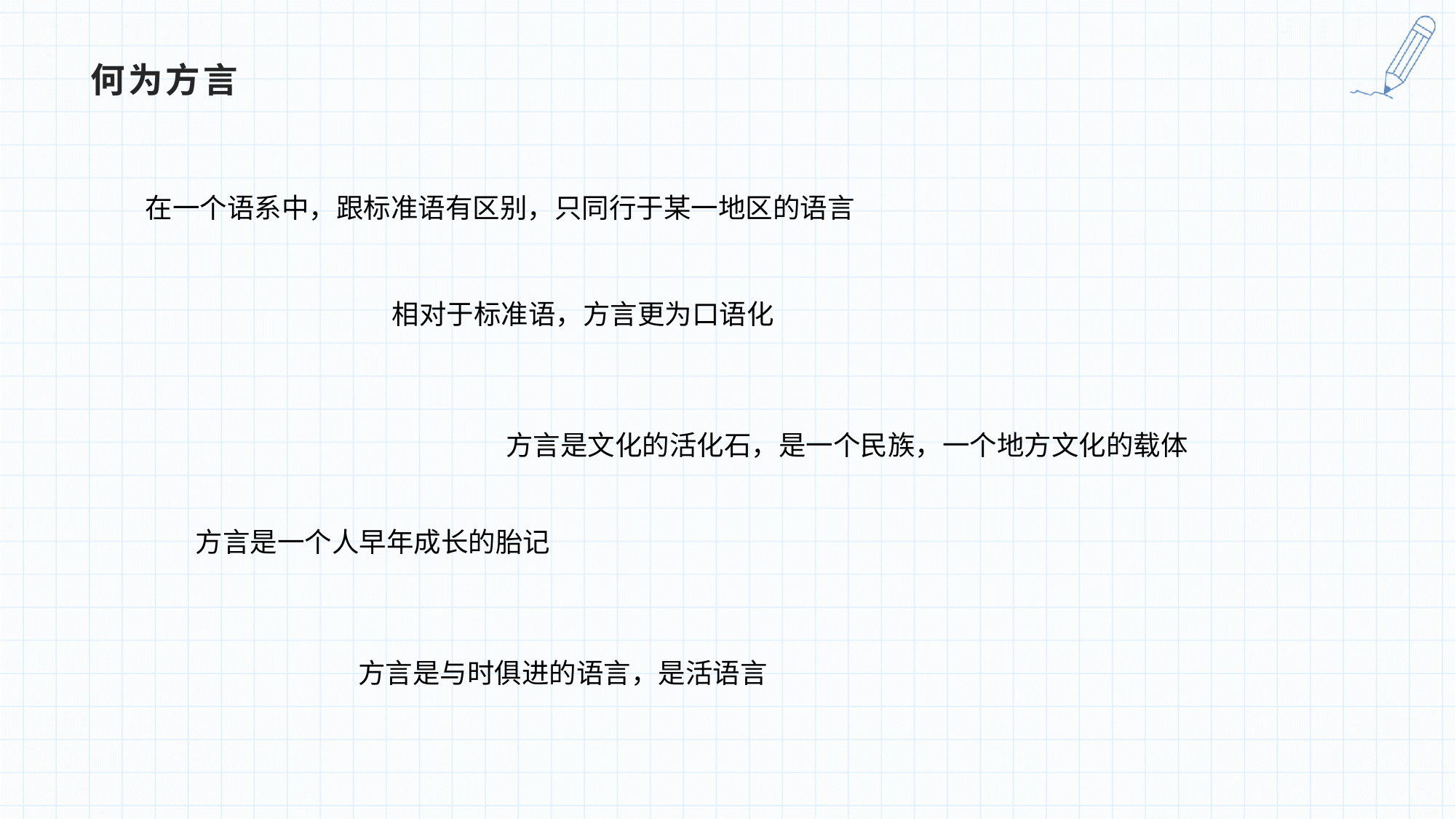

# 何为方言
在一个语系中，跟标准语有区别，只同行于某一地区的语言
相对于标准语，方言更为口语化
方言是文化的活化石，是一个民族，一个地方文化的载体
方言是一个人早年成长的胎记
方言是与时俱进的语言，是活语言